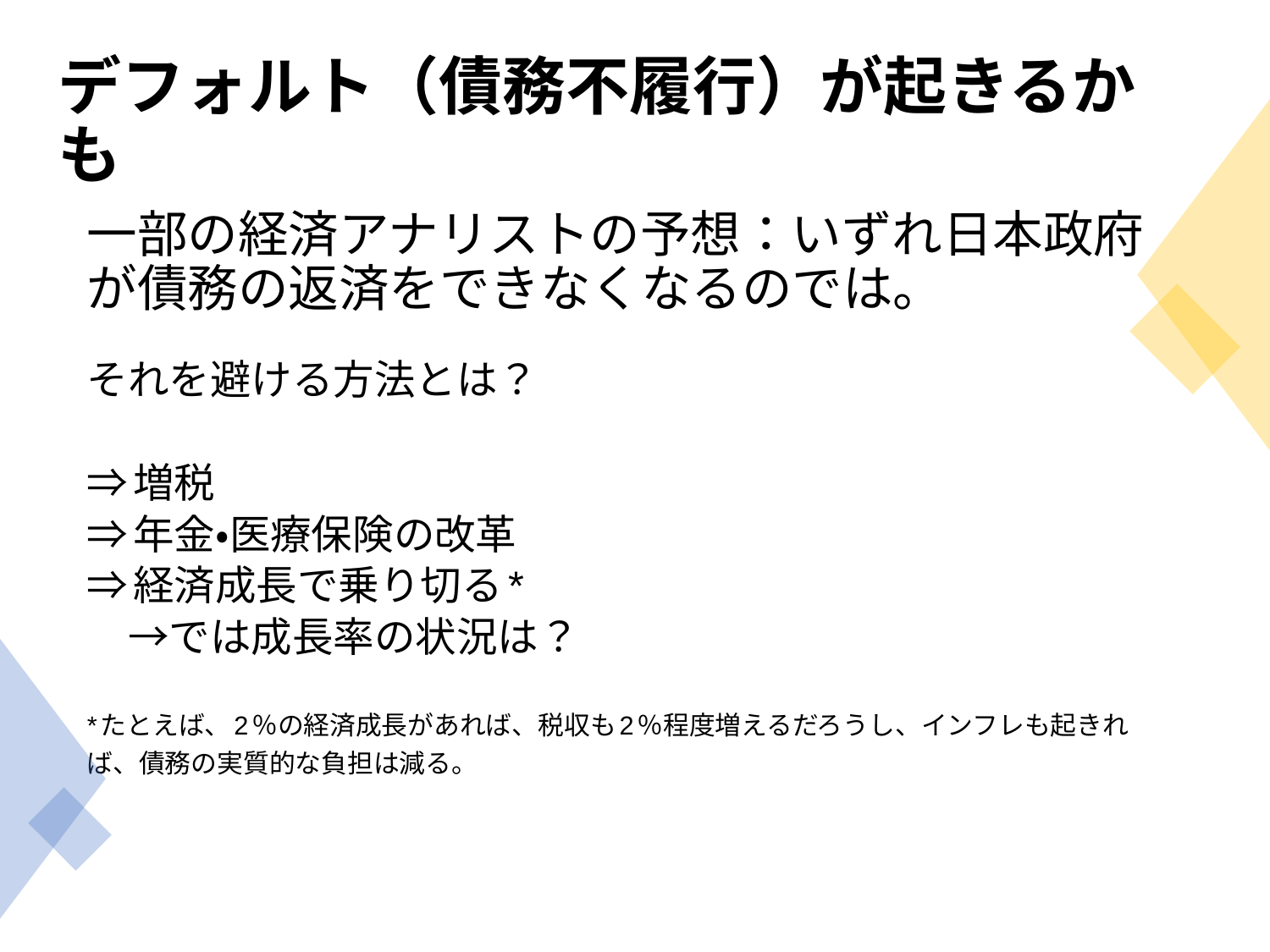

デフォルト（債務不履行）が起きるかも
一部の経済アナリストの予想：いずれ日本政府が債務の返済をできなくなるのでは。

それを避ける方法とは？

⇒増税
⇒年金・医療保険の改革
⇒経済成長で乗り切る*
　→では成長率の状況は？

*たとえば、2％の経済成長があれば、税収も2％程度増えるだろうし、インフレも起きれば、債務の実質的な負担は減る。